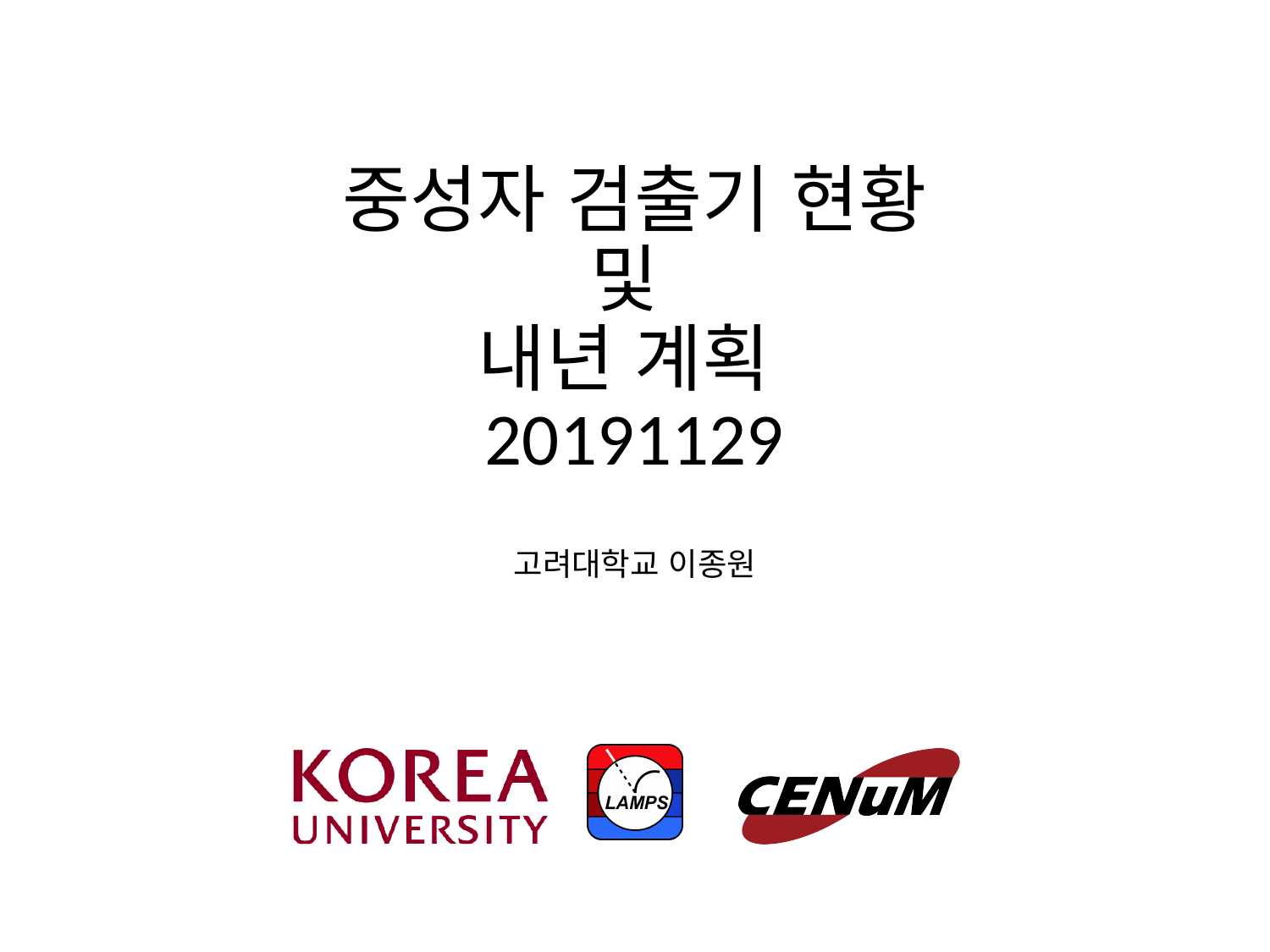

# 중성자 검출기 현황 및 내년 계획 20191129
고려대학교 이종원